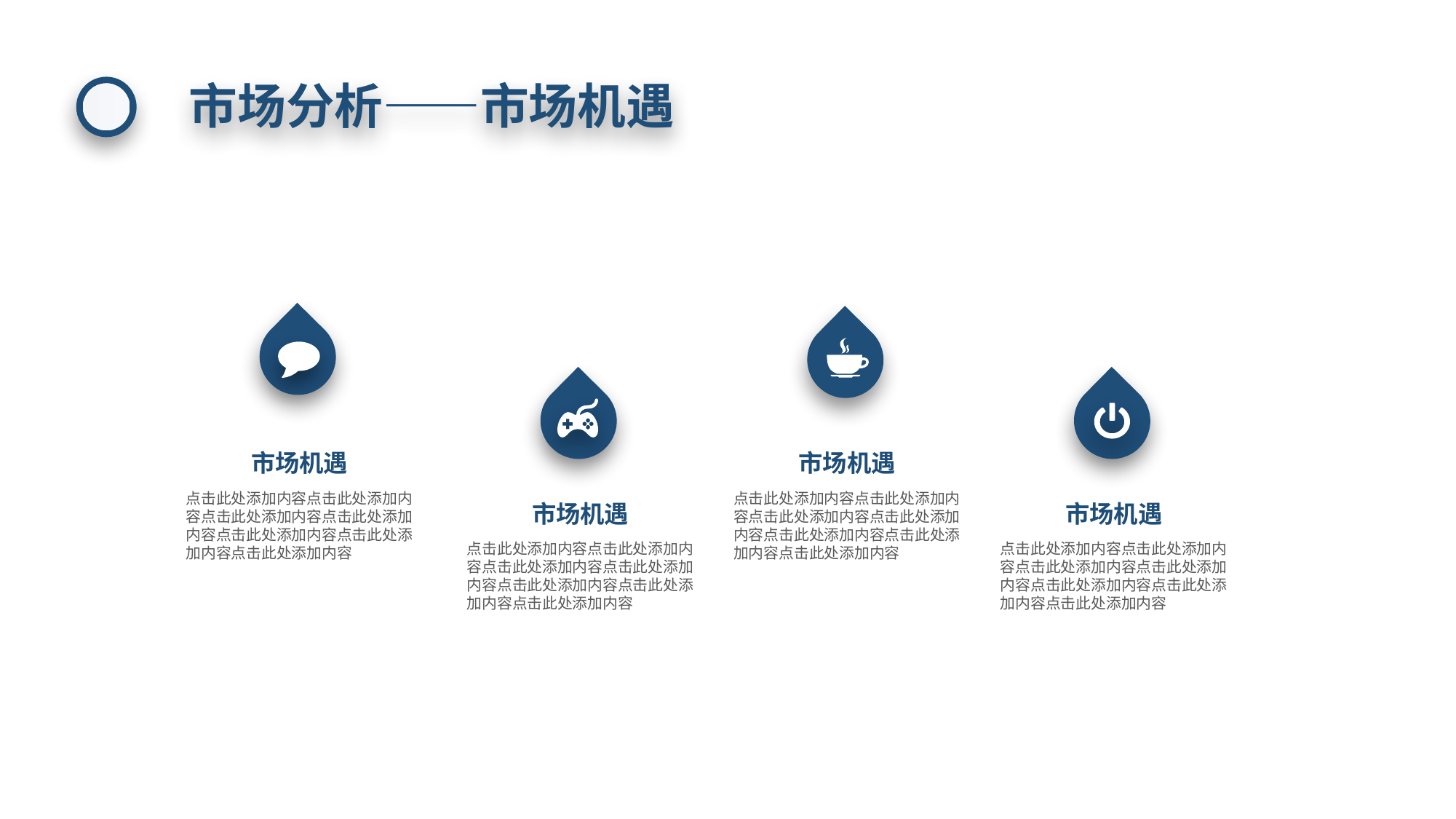

市场分析——市场机遇

市场机遇
市场机遇
点击此处添加内容点击此处添加内容点击此处添加内容点击此处添加内容点击此处添加内容点击此处添加内容点击此处添加内容
点击此处添加内容点击此处添加内容点击此处添加内容点击此处添加内容点击此处添加内容点击此处添加内容点击此处添加内容
市场机遇
市场机遇
点击此处添加内容点击此处添加内容点击此处添加内容点击此处添加内容点击此处添加内容点击此处添加内容点击此处添加内容
点击此处添加内容点击此处添加内容点击此处添加内容点击此处添加内容点击此处添加内容点击此处添加内容点击此处添加内容